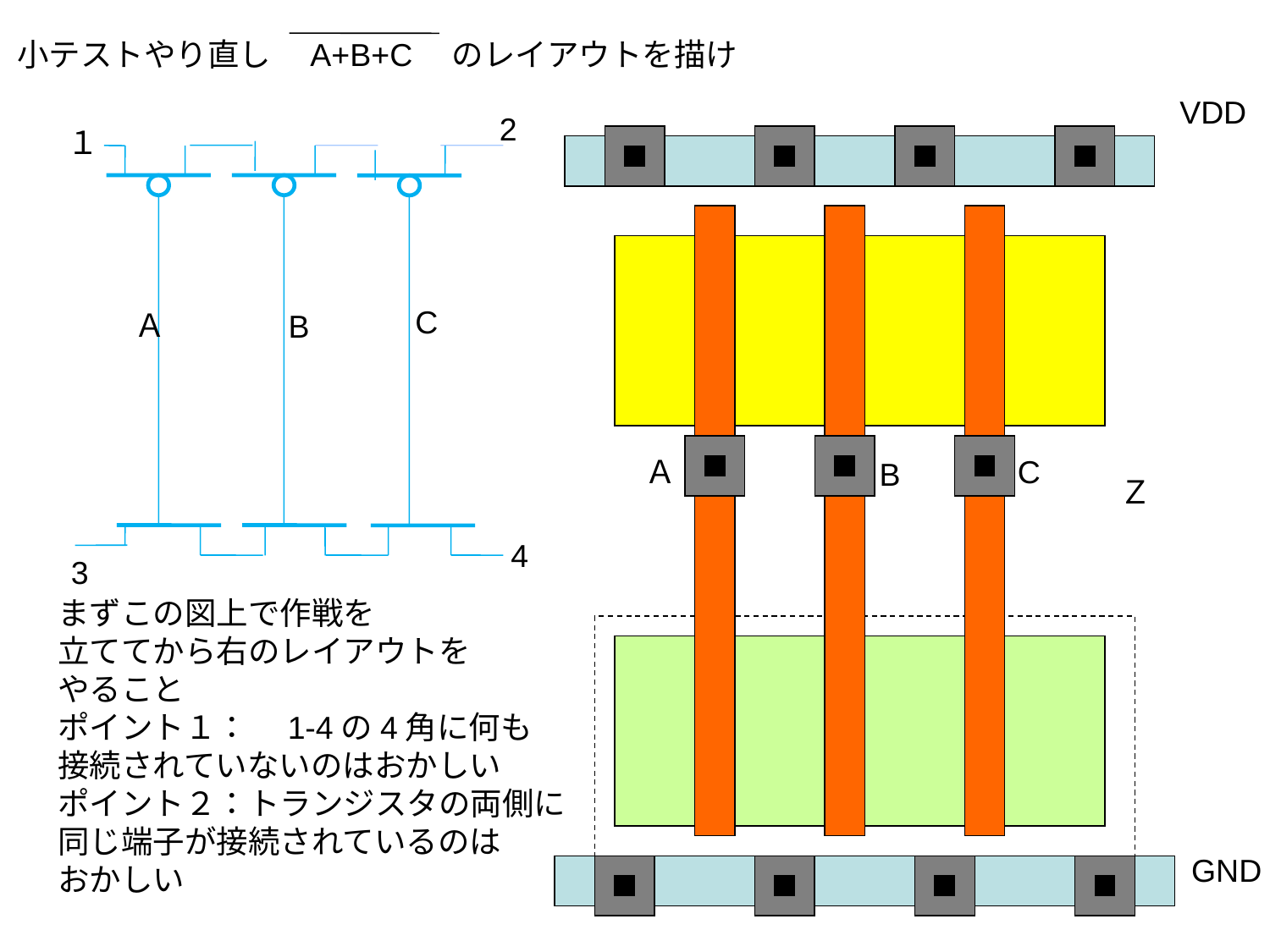

小テストやり直し　A+B+C　のレイアウトを描け

VDD
2
１

C
Ａ
B

Ａ
C
B
Ｚ
4
3
まずこの図上で作戦を
立ててから右のレイアウトを
やること
ポイント１：　1-4の4角に何も
接続されていないのはおかしい
ポイント２：トランジスタの両側に
同じ端子が接続されているのは
おかしい

GND